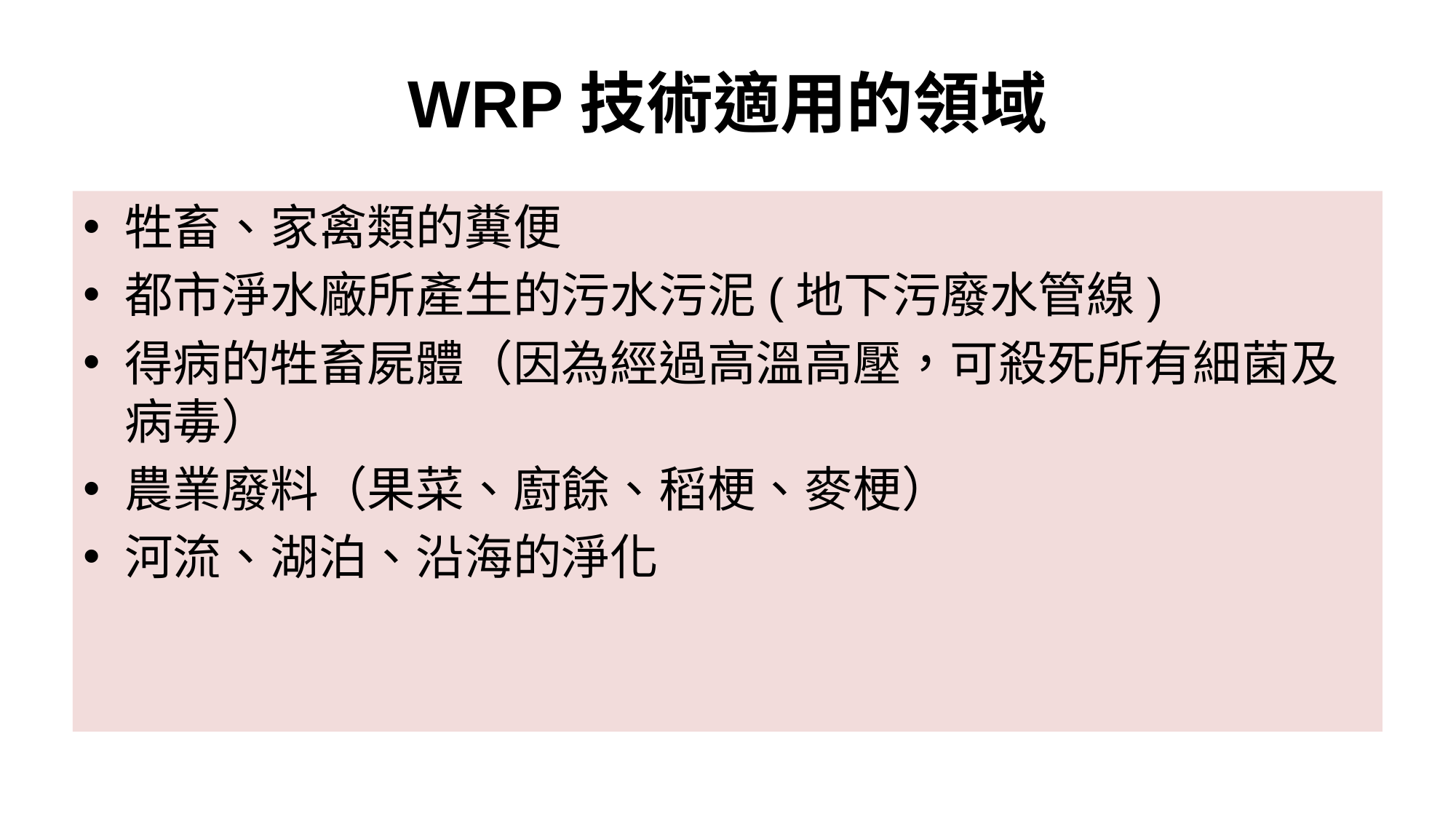

# WRP技術適用的領域
牲畜、家禽類的糞便
都市淨水廠所產生的污水污泥(地下污廢水管線)
得病的牲畜屍體（因為經過高溫高壓，可殺死所有細菌及病毒）
農業廢料（果菜、廚餘、稻梗、麥梗）
河流、湖泊、沿海的淨化